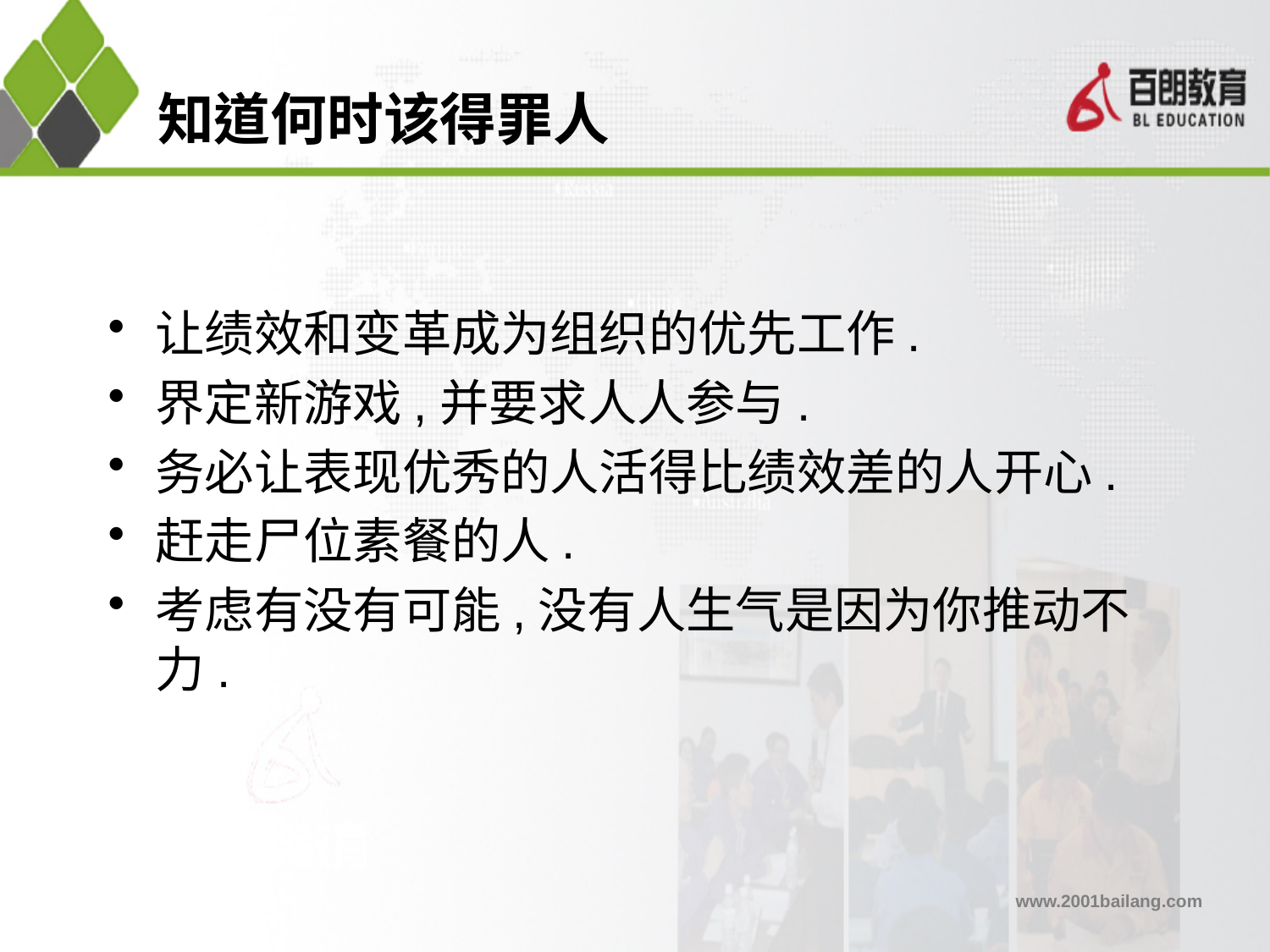

# 知道何时该得罪人
让绩效和变革成为组织的优先工作.
界定新游戏,并要求人人参与.
务必让表现优秀的人活得比绩效差的人开心.
赶走尸位素餐的人.
考虑有没有可能,没有人生气是因为你推动不力.